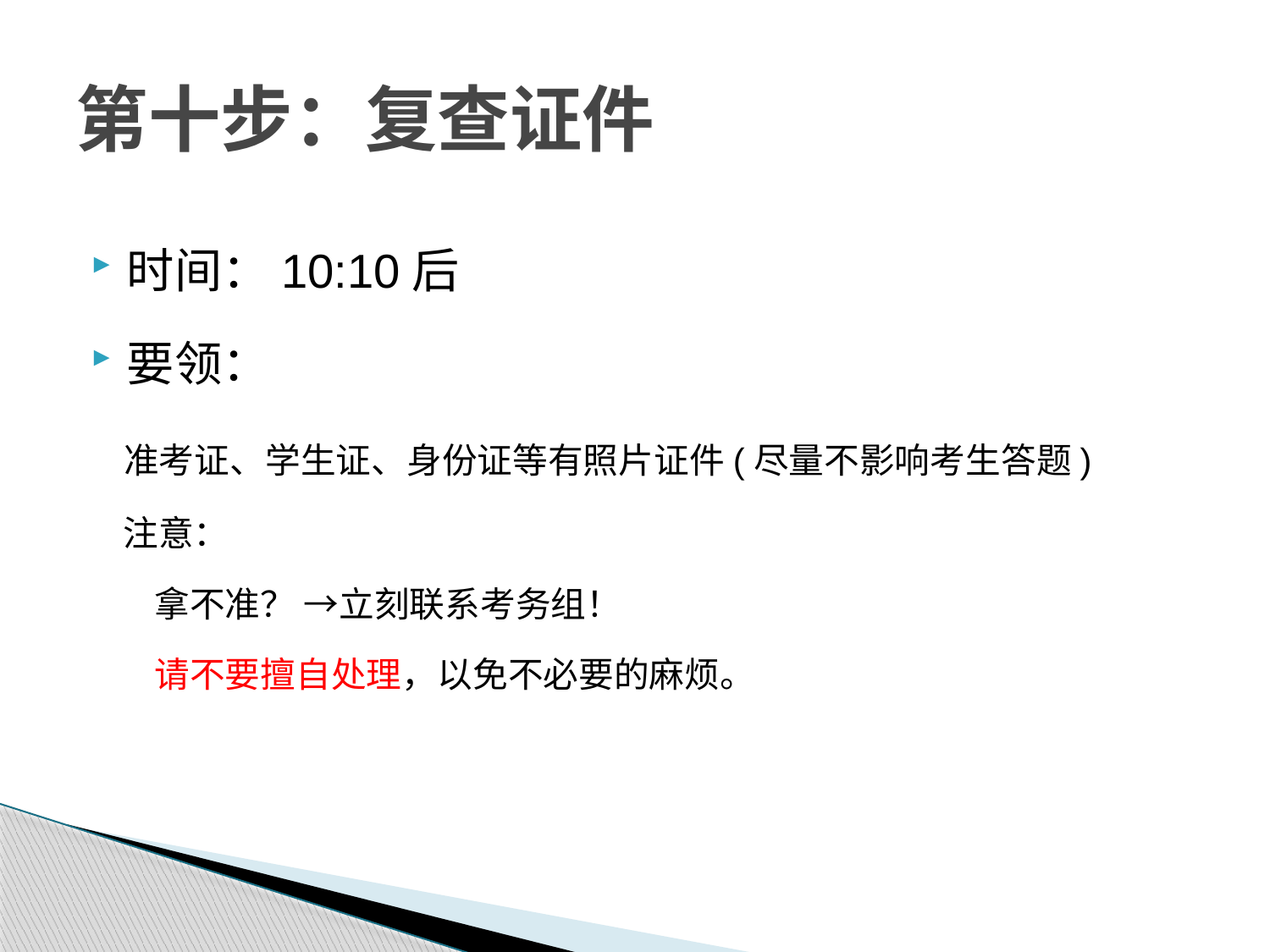

# 第十步：复查证件
时间：10:10后
要领：
  准考证、学生证、身份证等有照片证件(尽量不影响考生答题)
   注意：
       拿不准？ →立刻联系考务组！
       请不要擅自处理，以免不必要的麻烦。